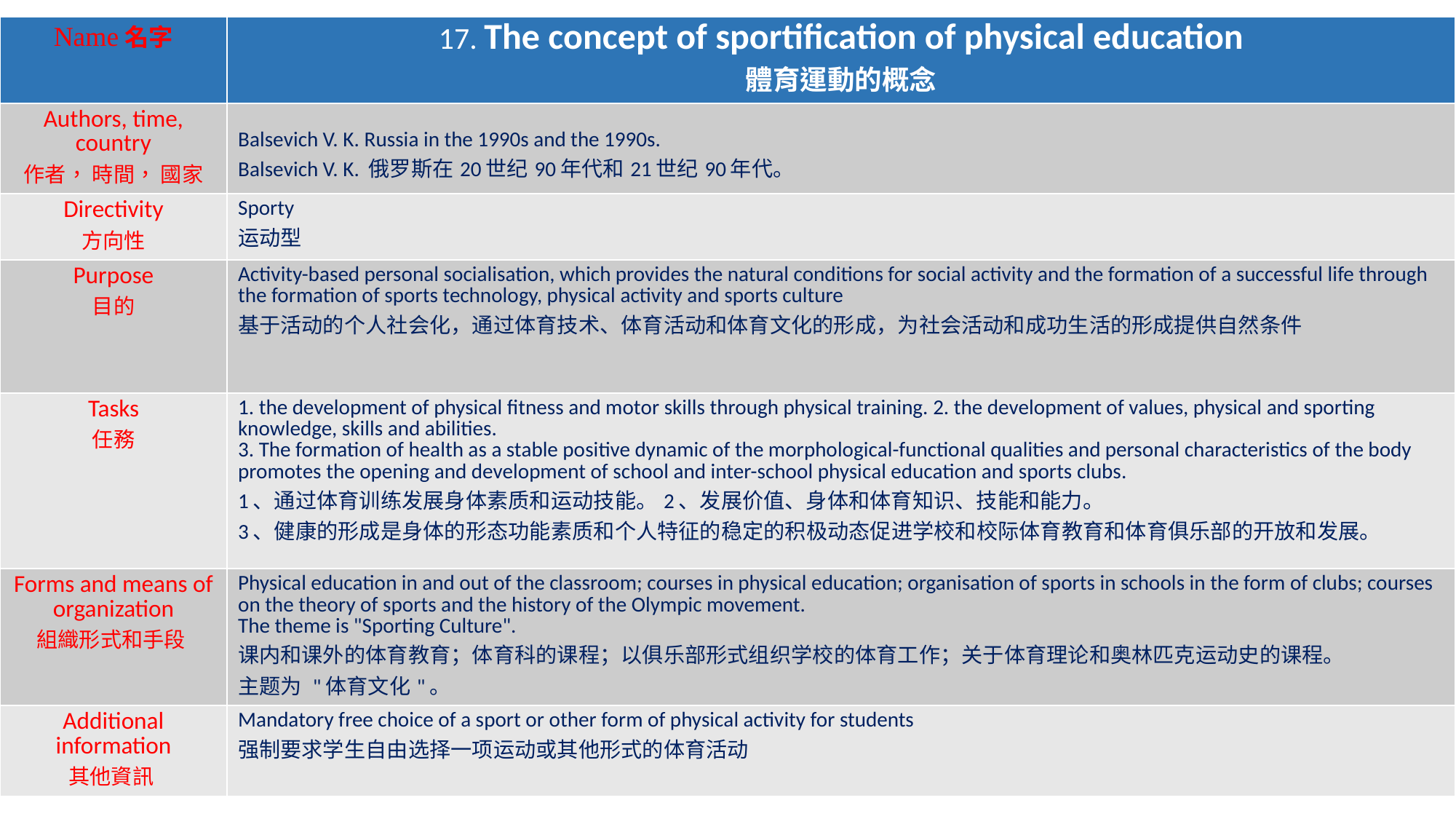

| Name名字 | 17. The concept of sportification of physical education 體育運動的概念 |
| --- | --- |
| Authors, time, country 作者， 時間， 國家 | Balsevich V. K. Russia in the 1990s and the 1990s. Balsevich V. K. 俄罗斯在20世纪90年代和21世纪90年代。 |
| Directivity 方向性 | Sporty 运动型 |
| Purpose 目的 | Activity-based personal socialisation, which provides the natural conditions for social activity and the formation of a successful life through the formation of sports technology, physical activity and sports culture 基于活动的个人社会化，通过体育技术、体育活动和体育文化的形成，为社会活动和成功生活的形成提供自然条件 |
| Tasks 任務 | 1. the development of physical fitness and motor skills through physical training. 2. the development of values, physical and sporting knowledge, skills and abilities. 3. The formation of health as a stable positive dynamic of the morphological-functional qualities and personal characteristics of the body promotes the opening and development of school and inter-school physical education and sports clubs. 1、通过体育训练发展身体素质和运动技能。2、发展价值、身体和体育知识、技能和能力。 3、健康的形成是身体的形态功能素质和个人特征的稳定的积极动态促进学校和校际体育教育和体育俱乐部的开放和发展。 |
| Forms and means of organization 組織形式和手段 | Physical education in and out of the classroom; courses in physical education; organisation of sports in schools in the form of clubs; courses on the theory of sports and the history of the Olympic movement. The theme is "Sporting Culture". 课内和课外的体育教育；体育科的课程；以俱乐部形式组织学校的体育工作；关于体育理论和奥林匹克运动史的课程。 主题为 "体育文化"。 |
| Additional information 其他資訊 | Mandatory free choice of a sport or other form of physical activity for students 强制要求学生自由选择一项运动或其他形式的体育活动 |